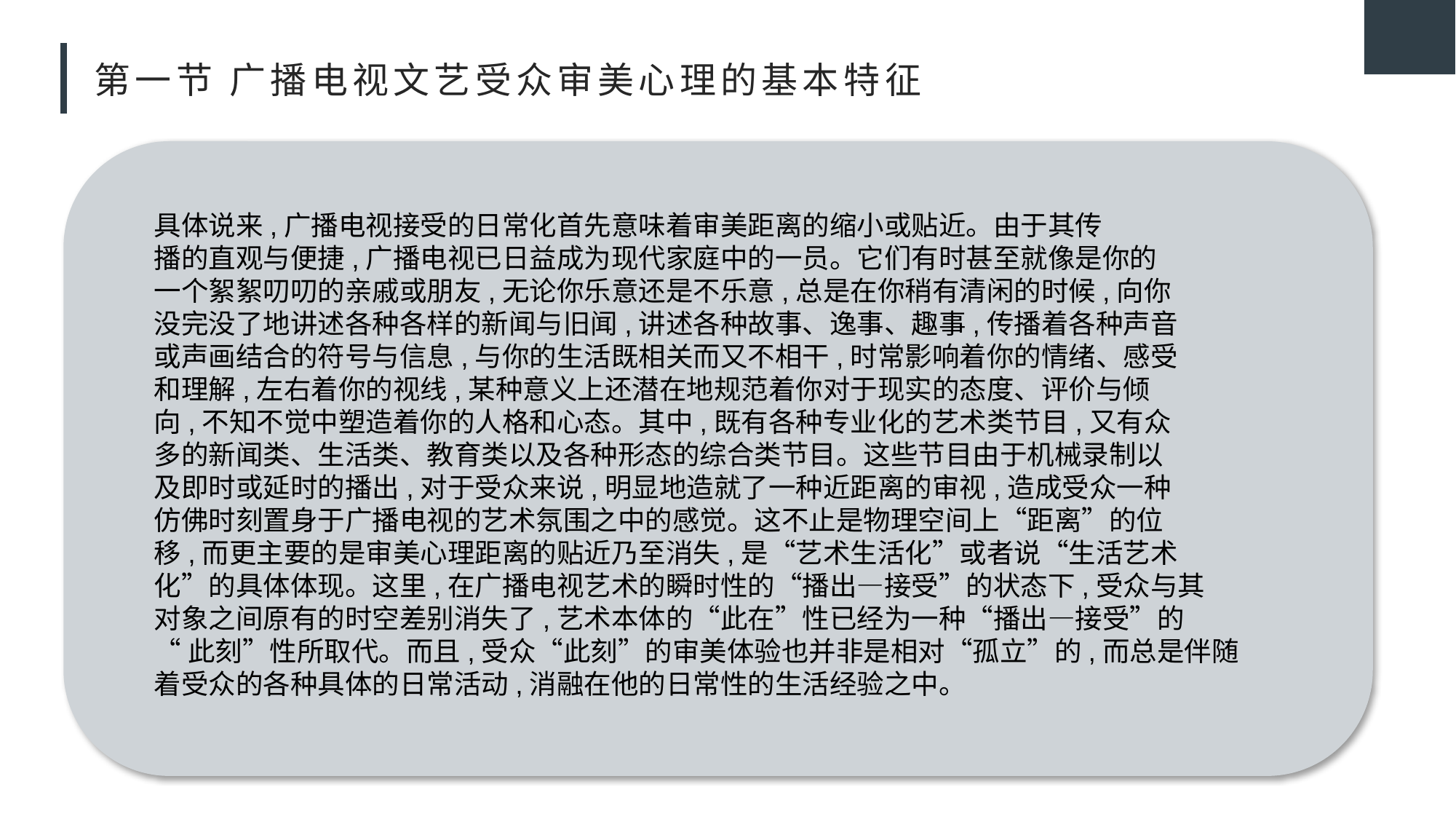

# 第一节 广播电视文艺受众审美心理的基本特征

具体说来,广播电视接受的日常化首先意味着审美距离的缩小或贴近。由于其传
播的直观与便捷,广播电视已日益成为现代家庭中的一员。它们有时甚至就像是你的
一个絮絮叨叨的亲戚或朋友,无论你乐意还是不乐意,总是在你稍有清闲的时候,向你
没完没了地讲述各种各样的新闻与旧闻,讲述各种故事、逸事、趣事,传播着各种声音
或声画结合的符号与信息,与你的生活既相关而又不相干,时常影响着你的情绪、感受
和理解,左右着你的视线,某种意义上还潜在地规范着你对于现实的态度、评价与倾
向,不知不觉中塑造着你的人格和心态。其中,既有各种专业化的艺术类节目,又有众
多的新闻类、生活类、教育类以及各种形态的综合类节目。这些节目由于机械录制以
及即时或延时的播出,对于受众来说,明显地造就了一种近距离的审视,造成受众一种
仿佛时刻置身于广播电视的艺术氛围之中的感觉。这不止是物理空间上“距离”的位
移,而更主要的是审美心理距离的贴近乃至消失,是“艺术生活化”或者说“生活艺术
化”的具体体现。这里,在广播电视艺术的瞬时性的“播出—接受”的状态下,受众与其
对象之间原有的时空差别消失了,艺术本体的“此在”性已经为一种“播出—接受”的
“此刻”性所取代。而且,受众“此刻”的审美体验也并非是相对“孤立”的,而总是伴随
着受众的各种具体的日常活动,消融在他的日常性的生活经验之中。